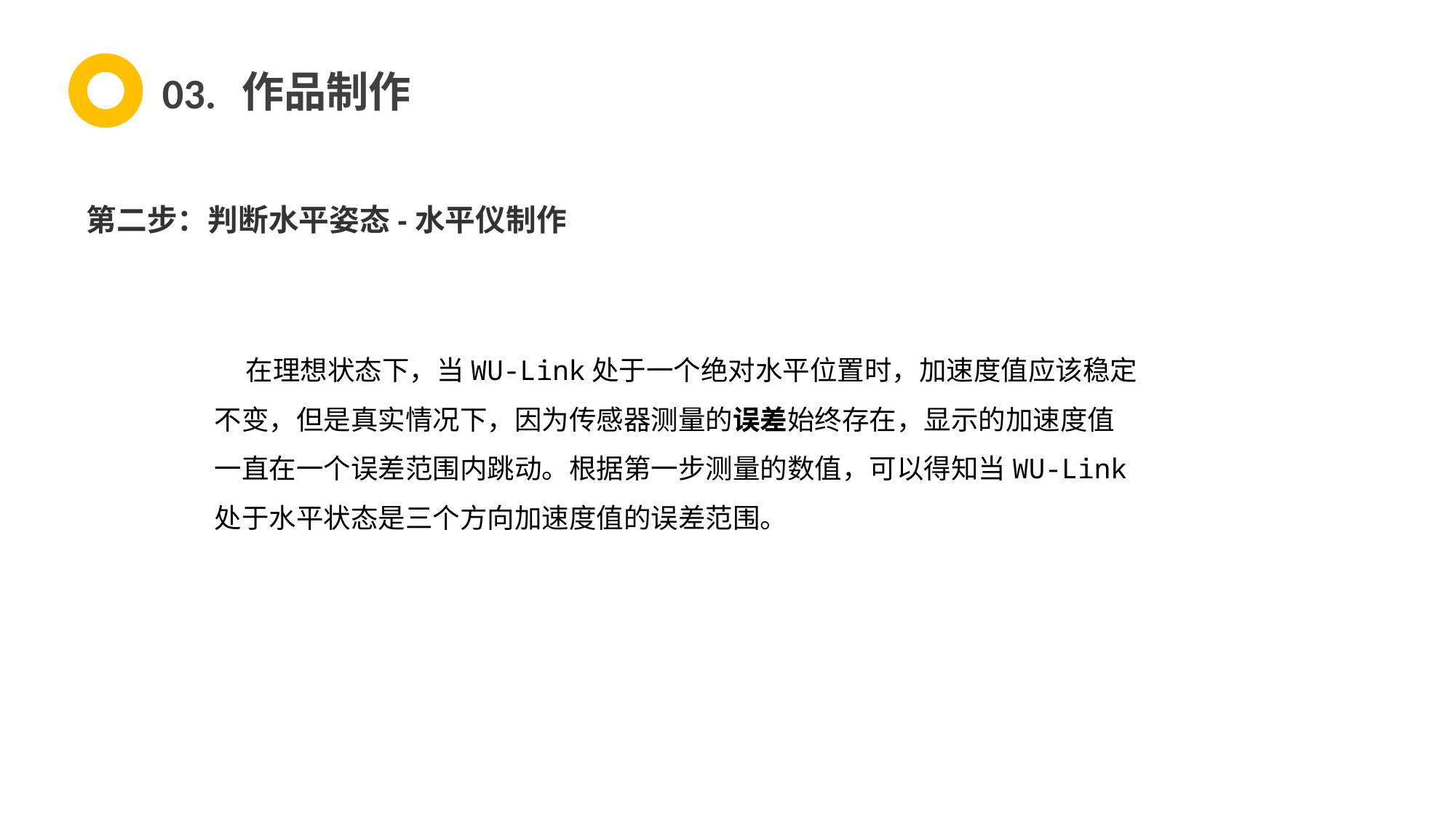

作品制作
03.
第二步：判断水平姿态-水平仪制作
    在理想状态下，当WU-Link处于一个绝对水平位置时，加速度值应该稳定不变，但是真实情况下，因为传感器测量的误差始终存在，显示的加速度值一直在一个误差范围内跳动。根据第一步测量的数值，可以得知当WU-Link处于水平状态是三个方向加速度值的误差范围。